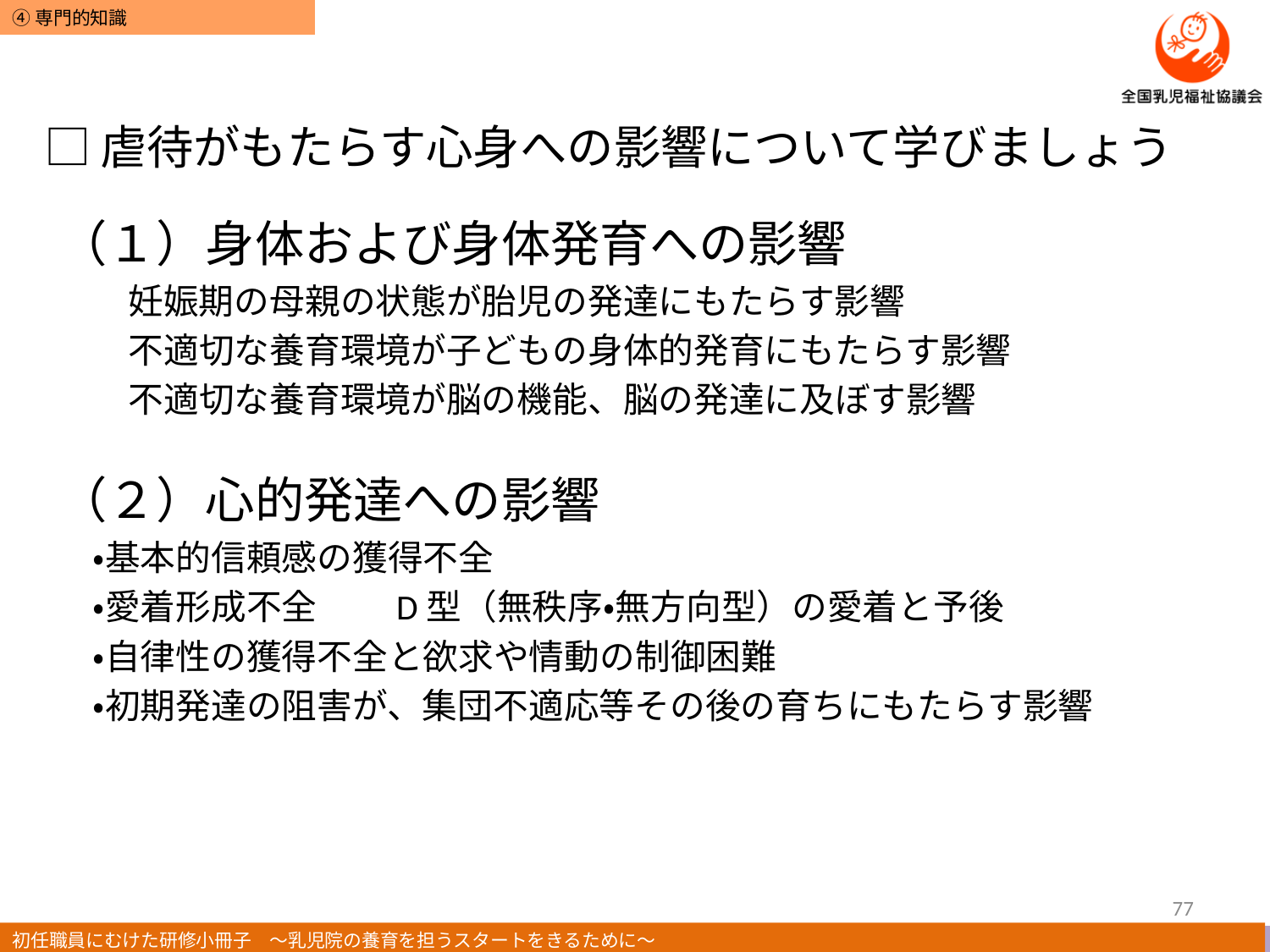

# □虐待がもたらす心身への影響について学びましょう
（１）身体および身体発育への影響
　　妊娠期の母親の状態が胎児の発達にもたらす影響
　　不適切な養育環境が子どもの身体的発育にもたらす影響
　　不適切な養育環境が脳の機能、脳の発達に及ぼす影響

（２）心的発達への影響
　・基本的信頼感の獲得不全
　・愛着形成不全　　D型（無秩序・無方向型）の愛着と予後
　・自律性の獲得不全と欲求や情動の制御困難
　・初期発達の阻害が、集団不適応等その後の育ちにもたらす影響

77